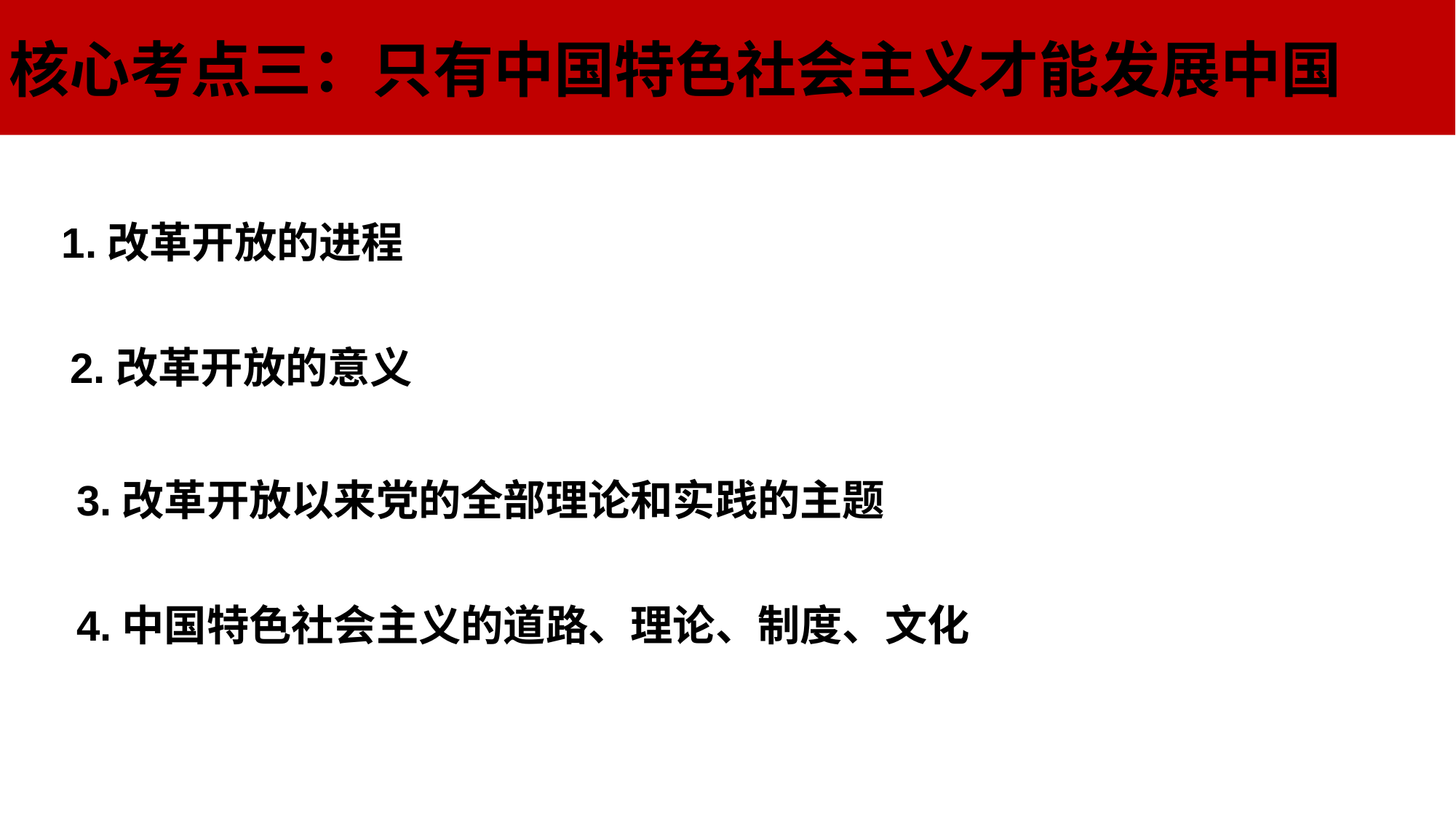

核心考点三：只有中国特色社会主义才能发展中国
1.改革开放的进程
2.改革开放的意义
3.改革开放以来党的全部理论和实践的主题
4.中国特色社会主义的道路、理论、制度、文化